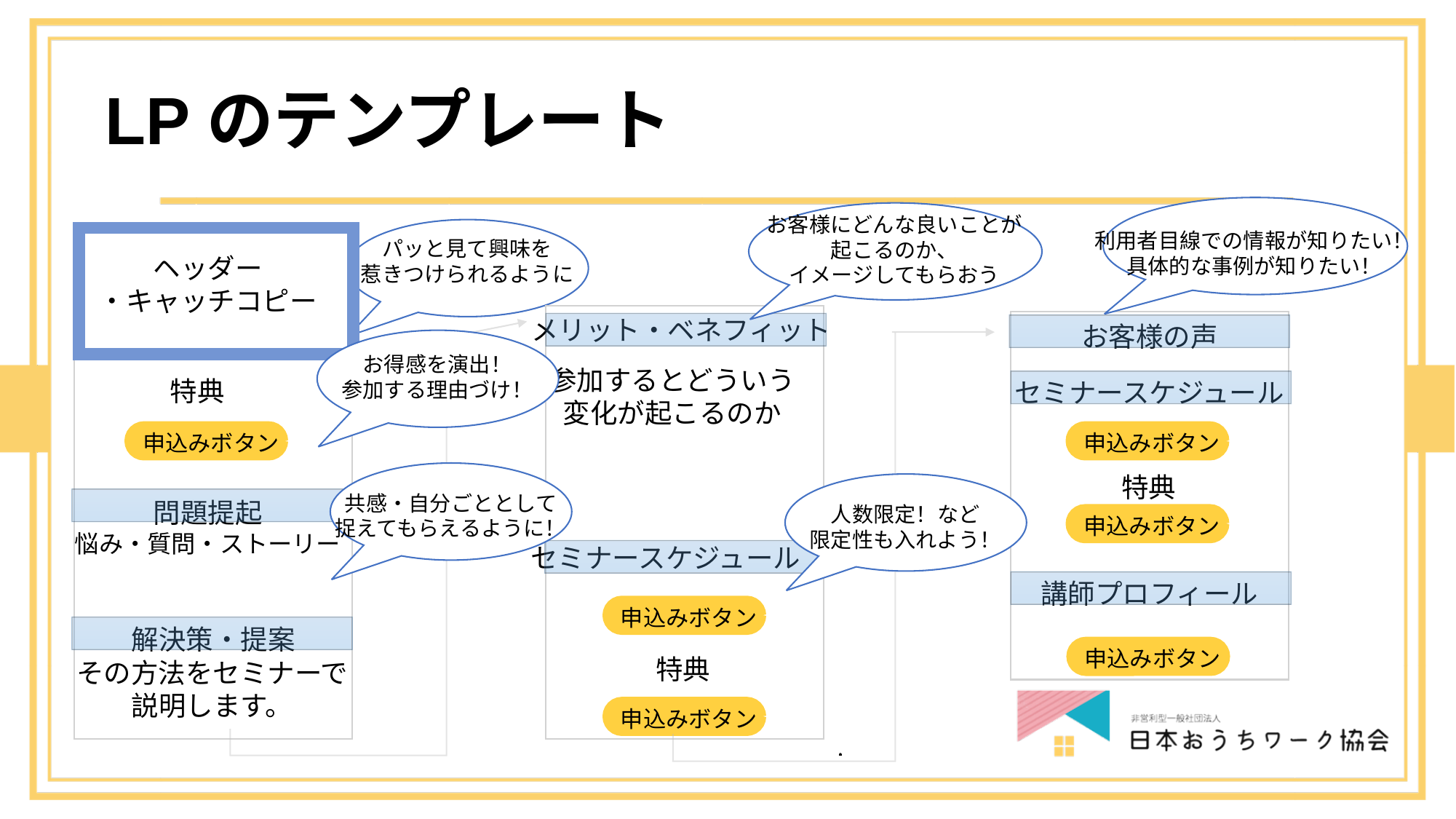

# LPのテンプレート

お客様にどんな良いことが
起こるのか、
イメージしてもらおう

利用者目線での情報が知りたい！
具体的な事例が知りたい！

パッと見て興味を
惹きつけられるように
ヘッダー
・キャッチコピー

メリット・ベネフィット

お客様の声

お得感を演出！
参加する理由づけ！

参加するとどういう
変化が起こるのか
特典
セミナースケジュール

申込みボタン

申込みボタン

特典

共感・自分ごととして
捉えてもらえるように！

問題提起
悩み・質問・ストーリー
人数限定！など
限定性も入れよう！
申込みボタン

セミナースケジュール

講師プロフィール

申込みボタン

解決策・提案
申込みボタン

特典
その方法をセミナーで
説明します。
申込みボタン